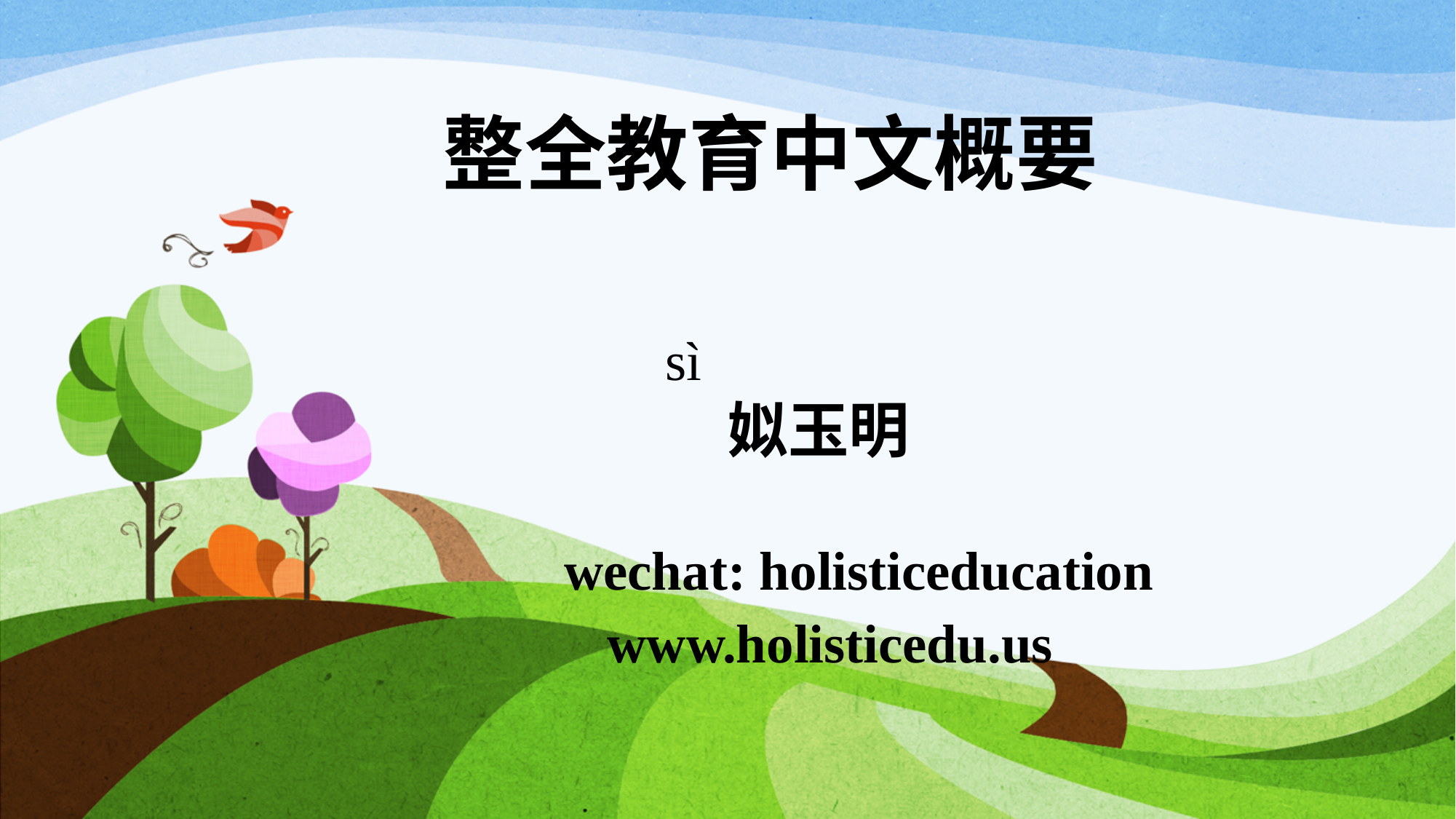

# 整全教育中文概要

    	                                             sì
			姒玉明

            wechat: holisticeducation
               www.holisticedu.us